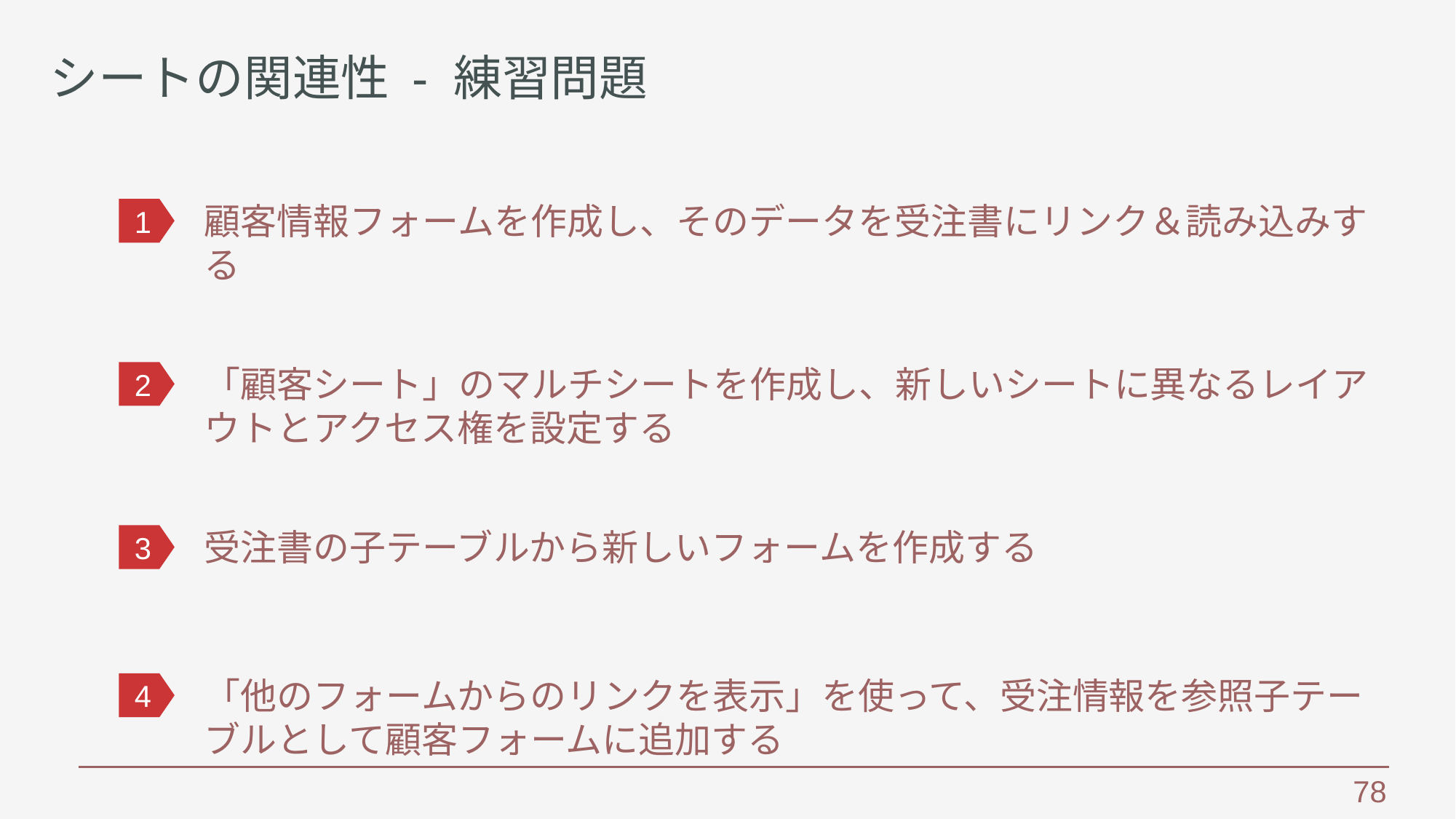

シートの関連性 - 練習問題
顧客情報フォームを作成し、そのデータを受注書にリンク＆読み込みする
1
「顧客シート」のマルチシートを作成し、新しいシートに異なるレイアウトとアクセス権を設定する
2
受注書の子テーブルから新しいフォームを作成する
3
「他のフォームからのリンクを表示」を使って、受注情報を参照子テーブルとして顧客フォームに追加する
4
   78